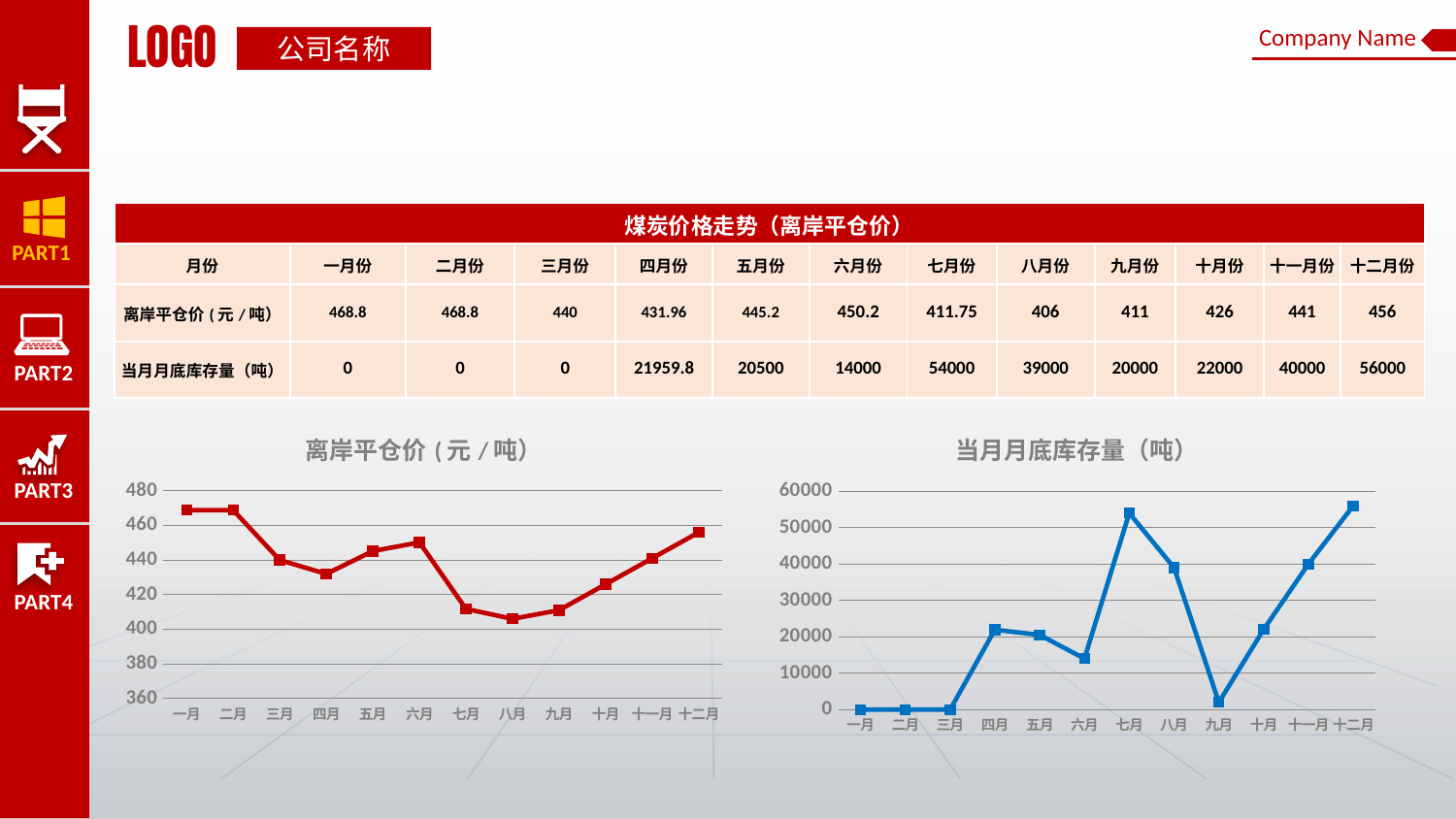

PART1

PART2

PART3

PART4
LOGO
Company Name

公司名称
| 煤炭价格走势（离岸平仓价） |  |  |  |  |  |  |  |  |  |  |  |  |
| --- | --- | --- | --- | --- | --- | --- | --- | --- | --- | --- | --- | --- |
| 月份 | 一月份 | 二月份 | 三月份 | 四月份 | 五月份 | 六月份 | 七月份 | 八月份 | 九月份 | 十月份 | 十一月份 | 十二月份 |
| 离岸平仓价(元/吨） | 468.8 | 468.8 | 440 | 431.96 | 445.2 | 450.2 | 411.75 | 406 | 411 | 426 | 441 | 456 |
| 当月月底库存量（吨） | 0 | 0 | 0 | 21959.8 | 20500 | 14000 | 54000 | 39000 | 20000 | 22000 | 40000 | 56000 |

### Chart:

| Category | 离岸平仓价(元/吨） |
|---|---|
| 一月 | 468.8 |
| 二月 | 468.8 |
| 三月 | 440.0 |
| 四月 | 431.96 |
| 五月 | 445.2 |
| 六月 | 450.2 |
| 七月 | 411.75 |
| 八月 | 406.0 |
| 九月 | 411.0 |
| 十月 | 426.0 |
| 十一月 | 441.0 |
| 十二月 | 456.0 |

### Chart:

| Category | 当月月底库存量（吨） |
|---|---|
| 一月 | 0.0 |
| 二月 | 0.0 |
| 三月 | 0.0 |
| 四月 | 21959.8 |
| 五月 | 20500.0 |
| 六月 | 14000.0 |
| 七月 | 54000.0 |
| 八月 | 39000.0 |
| 九月 | 2000.0 |
| 十月 | 22000.0 |
| 十一月 | 40000.0 |
| 十二月 | 56000.0 |